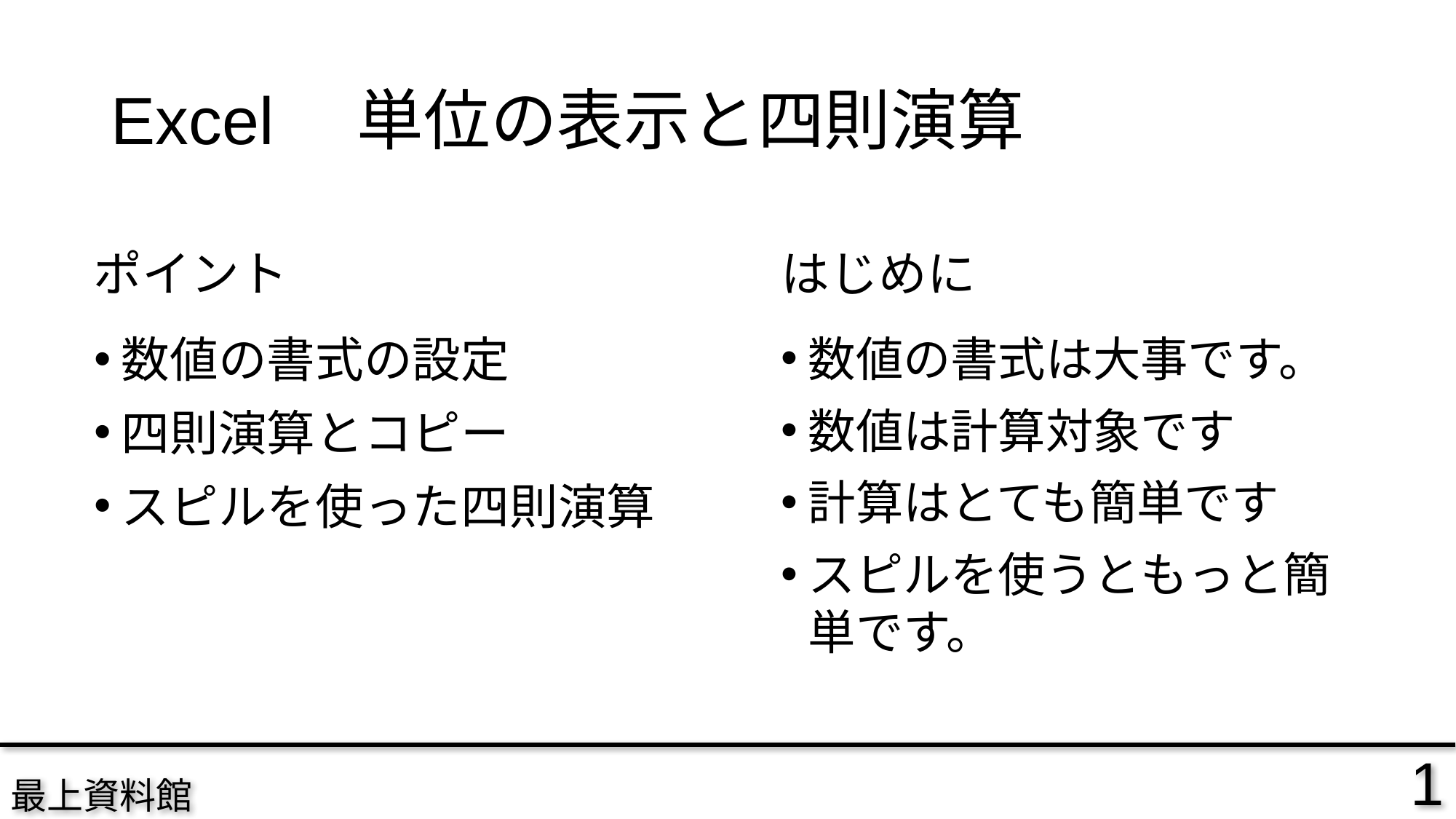

# Excel　単位の表示と四則演算
はじめに
ポイント
数値の書式の設定
四則演算とコピー
スピルを使った四則演算
数値の書式は大事です。
数値は計算対象です
計算はとても簡単です
スピルを使うともっと簡単です。